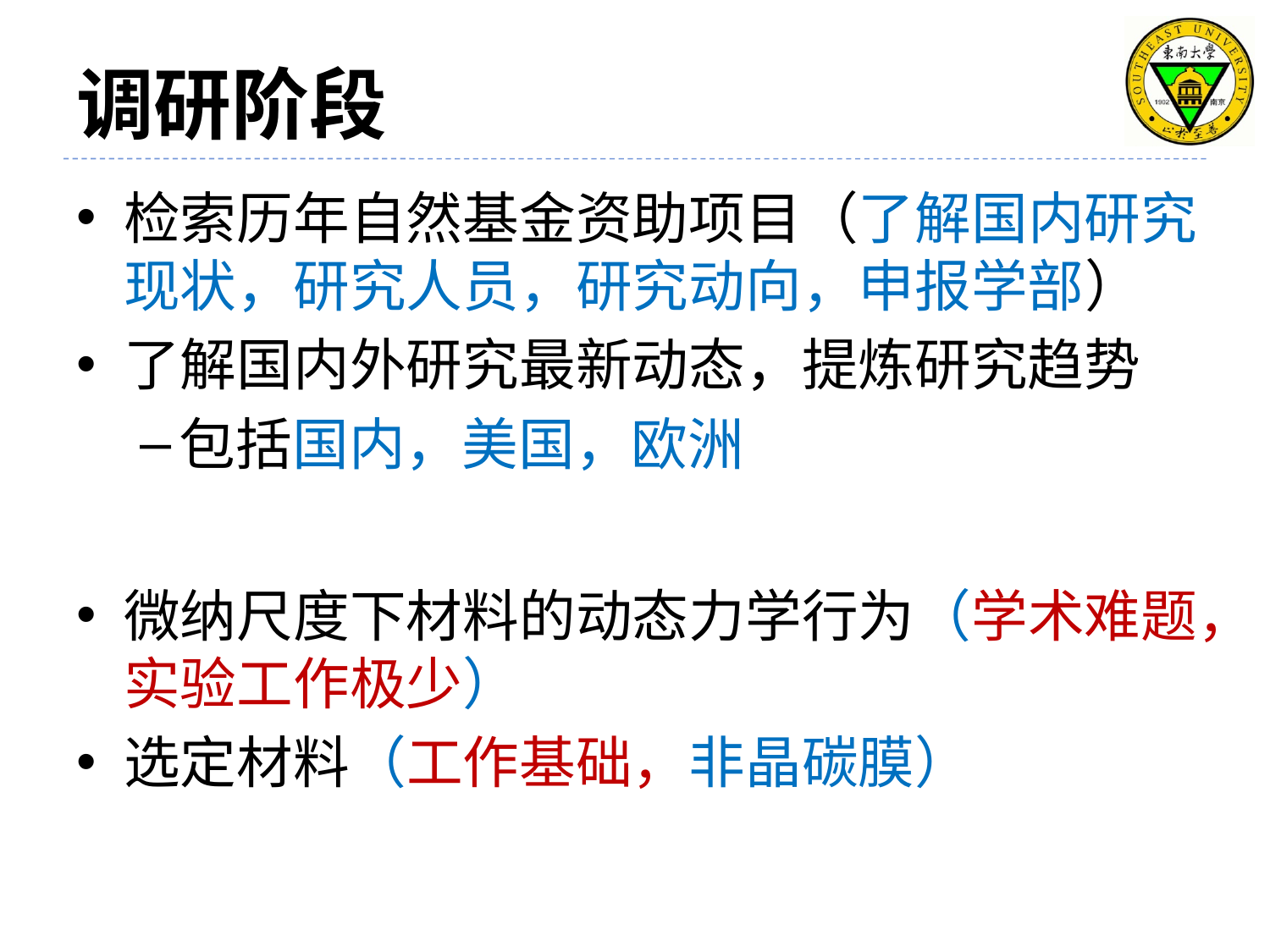

# 调研阶段
检索历年自然基金资助项目（了解国内研究现状，研究人员，研究动向，申报学部）
了解国内外研究最新动态，提炼研究趋势
包括国内，美国，欧洲

微纳尺度下材料的动态力学行为（学术难题，实验工作极少）
选定材料（工作基础，非晶碳膜）